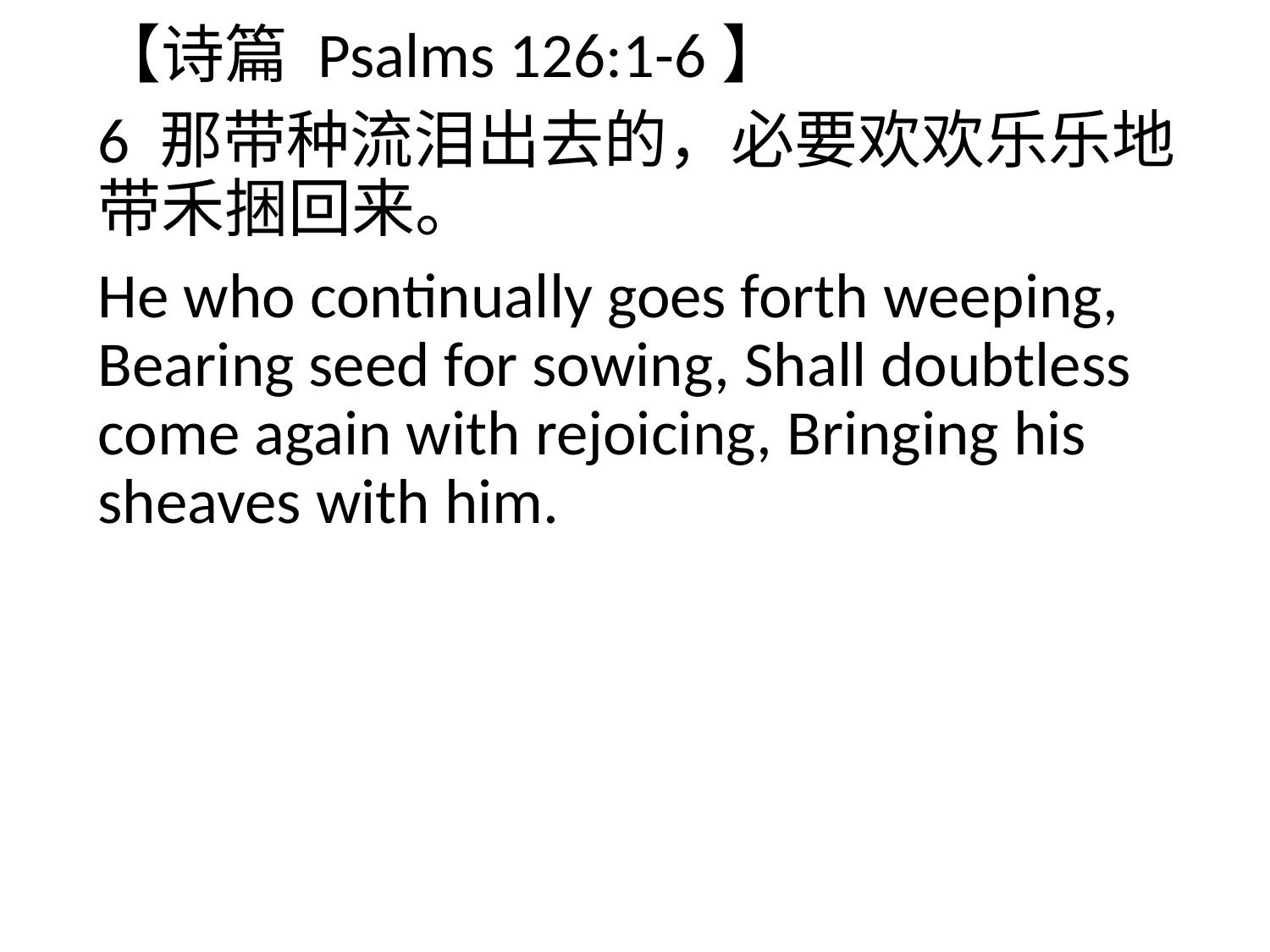

【诗篇 Psalms 126:1-6】
6 那带种流泪出去的，必要欢欢乐乐地带禾捆回来。
He who continually goes forth weeping, Bearing seed for sowing, Shall doubtless come again with rejoicing, Bringing his sheaves with him.